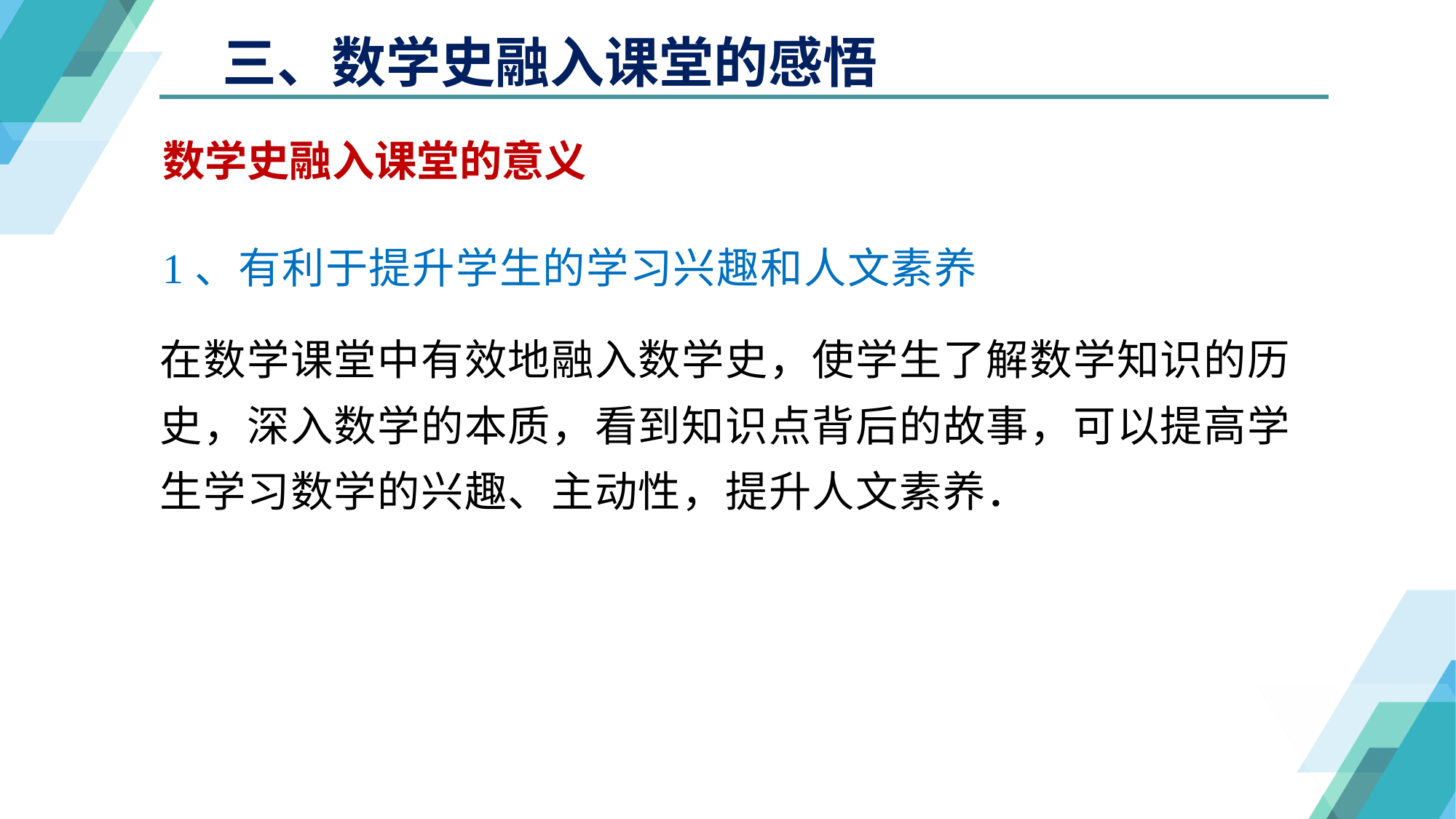

三、数学史融入课堂的感悟
数学史融入课堂的意义
1、有利于提升学生的学习兴趣和人文素养
在数学课堂中有效地融入数学史，使学生了解数学知识的历史，深入数学的本质，看到知识点背后的故事，可以提高学生学习数学的兴趣、主动性，提升人文素养．